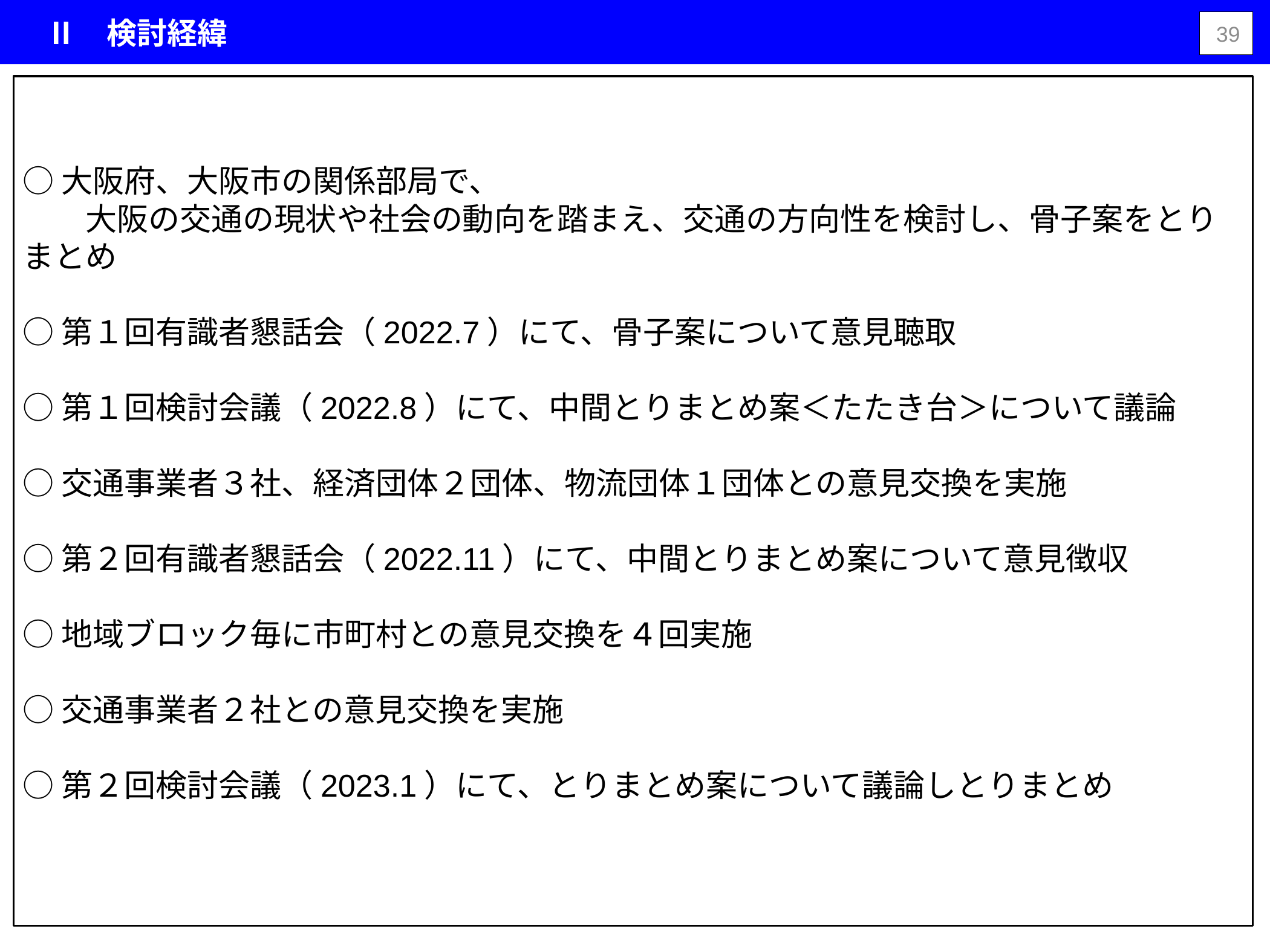

Ⅱ　検討経緯
39
○大阪府、大阪市の関係部局で、
　　大阪の交通の現状や社会の動向を踏まえ、交通の方向性を検討し、骨子案をとりまとめ

○第１回有識者懇話会（2022.7）にて、骨子案について意見聴取

○第１回検討会議（2022.8）にて、中間とりまとめ案＜たたき台＞について議論

○交通事業者３社、経済団体２団体、物流団体１団体との意見交換を実施

○第２回有識者懇話会（2022.11）にて、中間とりまとめ案について意見徴収

○地域ブロック毎に市町村との意見交換を４回実施

○交通事業者２社との意見交換を実施

○第２回検討会議（2023.1）にて、とりまとめ案について議論しとりまとめ